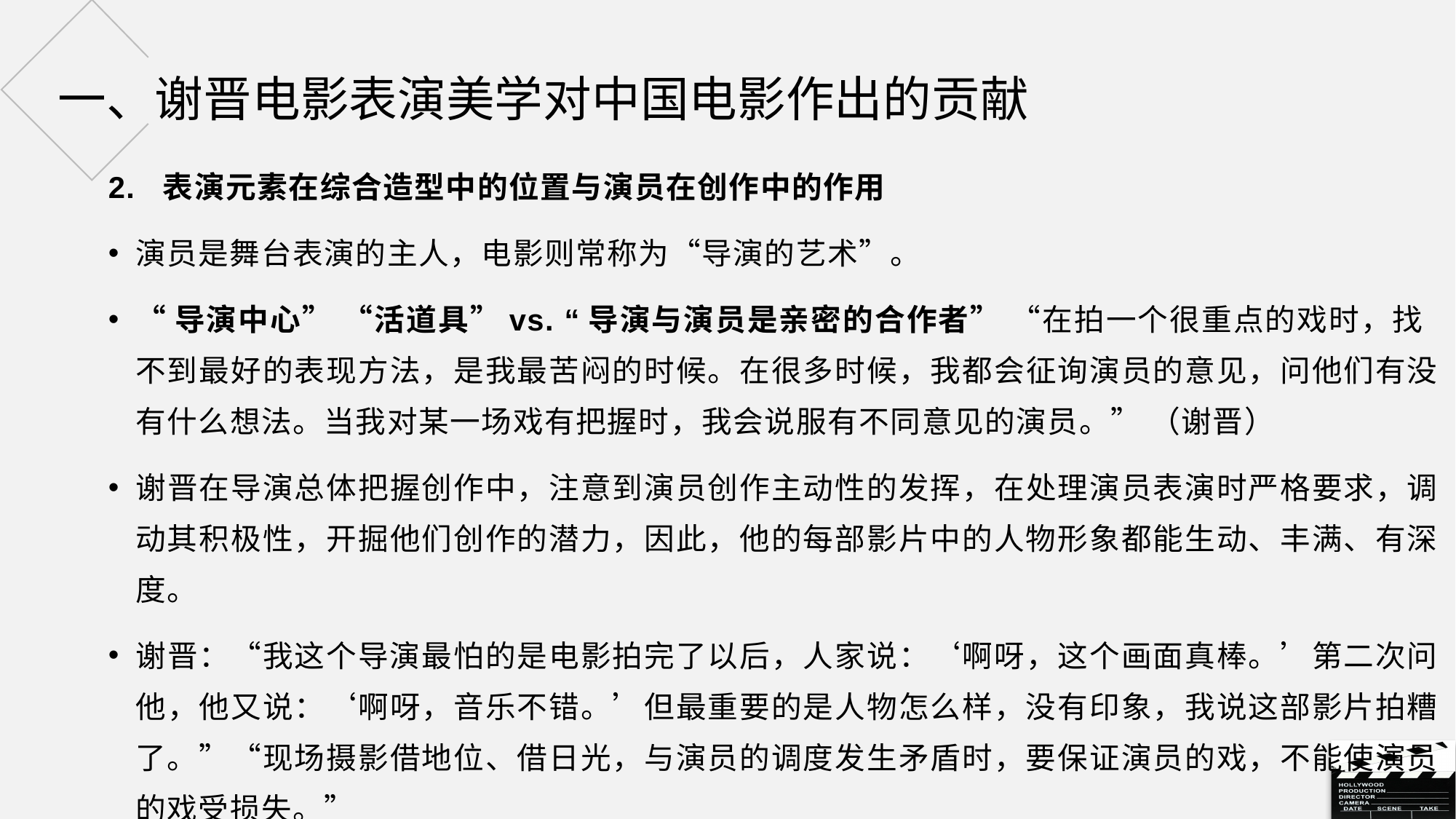

# 一、谢晋电影表演美学对中国电影作出的贡献
表演元素在综合造型中的位置与演员在创作中的作用
演员是舞台表演的主人，电影则常称为“导演的艺术”。
“导演中心” “活道具”vs. “导演与演员是亲密的合作者” “在拍一个很重点的戏时，找不到最好的表现方法，是我最苦闷的时候。在很多时候，我都会征询演员的意见，问他们有没有什么想法。当我对某一场戏有把握时，我会说服有不同意见的演员。” （谢晋）
谢晋在导演总体把握创作中，注意到演员创作主动性的发挥，在处理演员表演时严格要求，调动其积极性，开掘他们创作的潜力，因此，他的每部影片中的人物形象都能生动、丰满、有深度。
谢晋：“我这个导演最怕的是电影拍完了以后，人家说：‘啊呀，这个画面真棒。’第二次问他，他又说：‘啊呀，音乐不错。’但最重要的是人物怎么样，没有印象，我说这部影片拍糟了。”“现场摄影借地位、借日光，与演员的调度发生矛盾时，要保证演员的戏，不能使演员的戏受损失。”